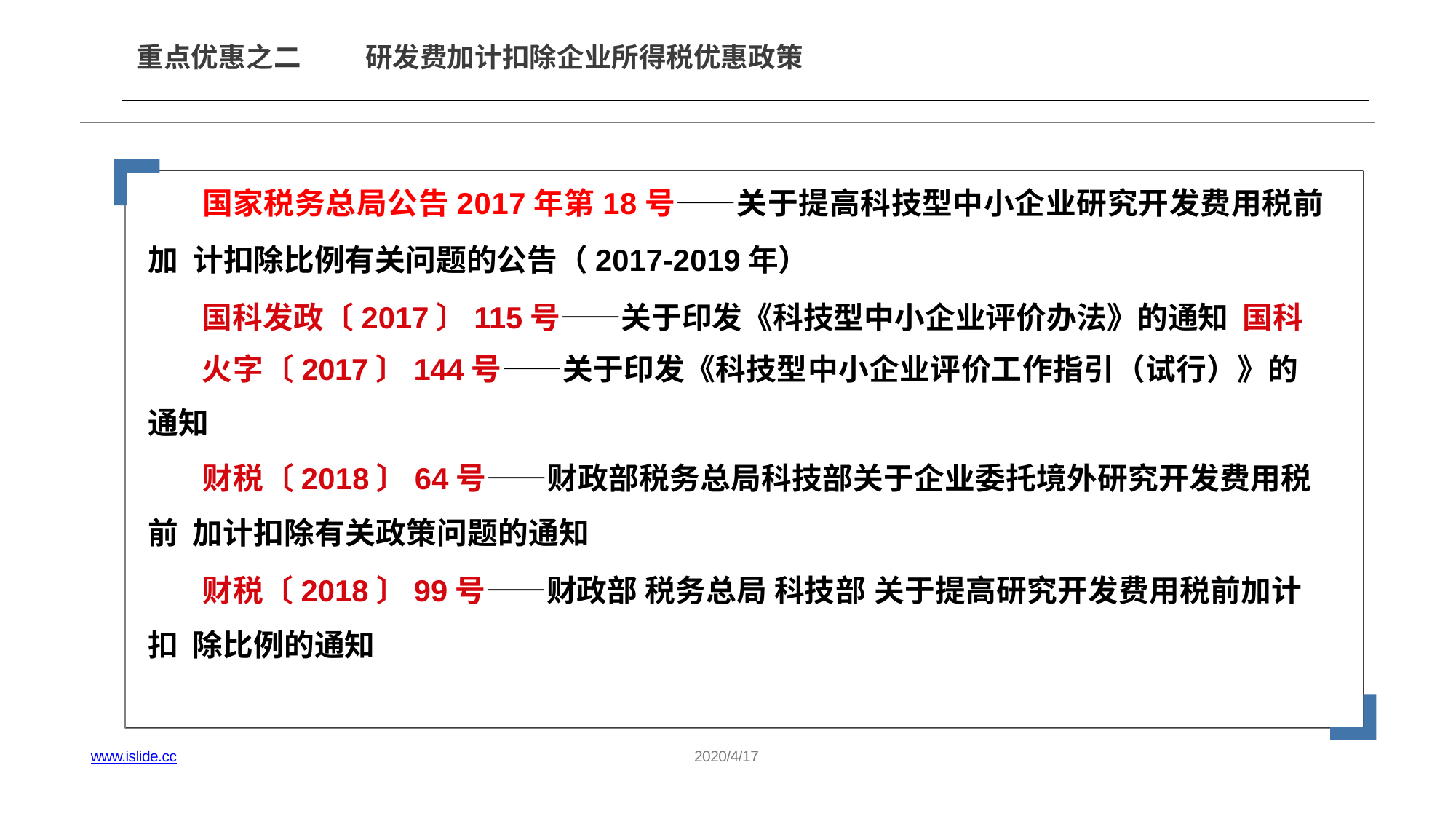

# 重点优惠之二
研发费加计扣除企业所得税优惠政策

国家税务总局公告2017年第18号——关于提高科技型中小企业研究开发费用税前加  计扣除比例有关问题的公告（2017-2019年）
国科发政〔2017〕115号——关于印发《科技型中小企业评价办法》的通知  国科火字〔2017〕144号——关于印发《科技型中小企业评价工作指引（试行）》的
通知
财税〔2018〕64号——财政部税务总局科技部关于企业委托境外研究开发费用税前  加计扣除有关政策问题的通知
财税〔2018〕99号——财政部 税务总局 科技部 关于提高研究开发费用税前加计扣  除比例的通知

www.islide.cc
2020/4/17